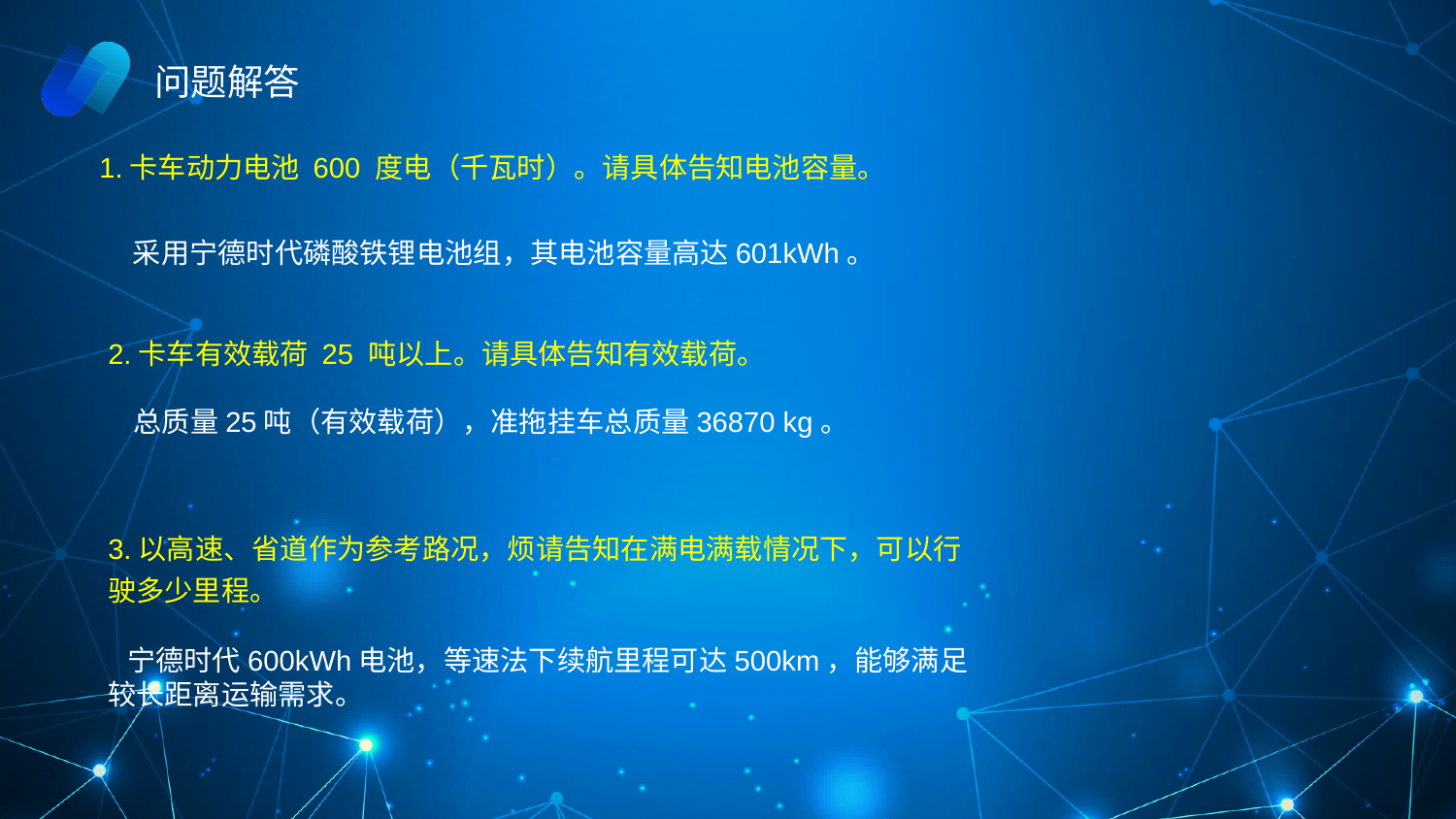

问题解答

1.卡车动力电池 600 度电（千瓦时）。请具体告知电池容量。

   采用宁德时代磷酸铁锂电池组，其电池容量高达601kWh。
2.卡车有效载荷 25 吨以上。请具体告知有效载荷。

   总质量25吨（有效载荷），准拖挂车总质量36870 kg。

3.以高速、省道作为参考路况，烦请告知在满电满载情况下，可以行驶多少里程。

  宁德时代600kWh电池，等速法下续航里程可达500km，能够满足较长距离运输需求。